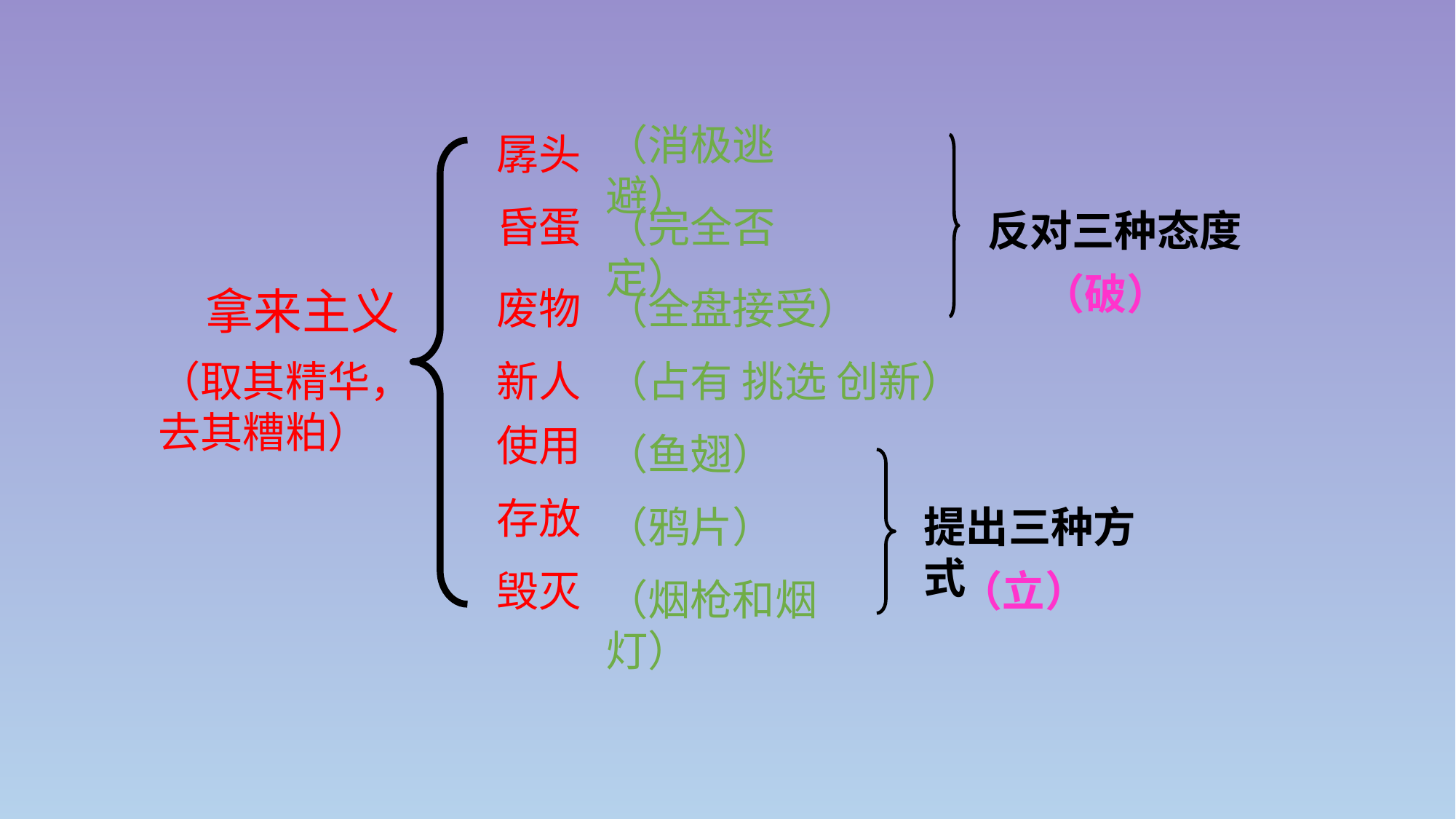

（消极逃避）
孱头

昏蛋
（完全否定）
反对三种态度
（破）
拿来主义
废物
（全盘接受）
（取其精华，去其糟粕）
新人
（占有 挑选 创新）
使用
（鱼翅）

存放
提出三种方式
（鸦片）
毁灭
（立）
（烟枪和烟灯）